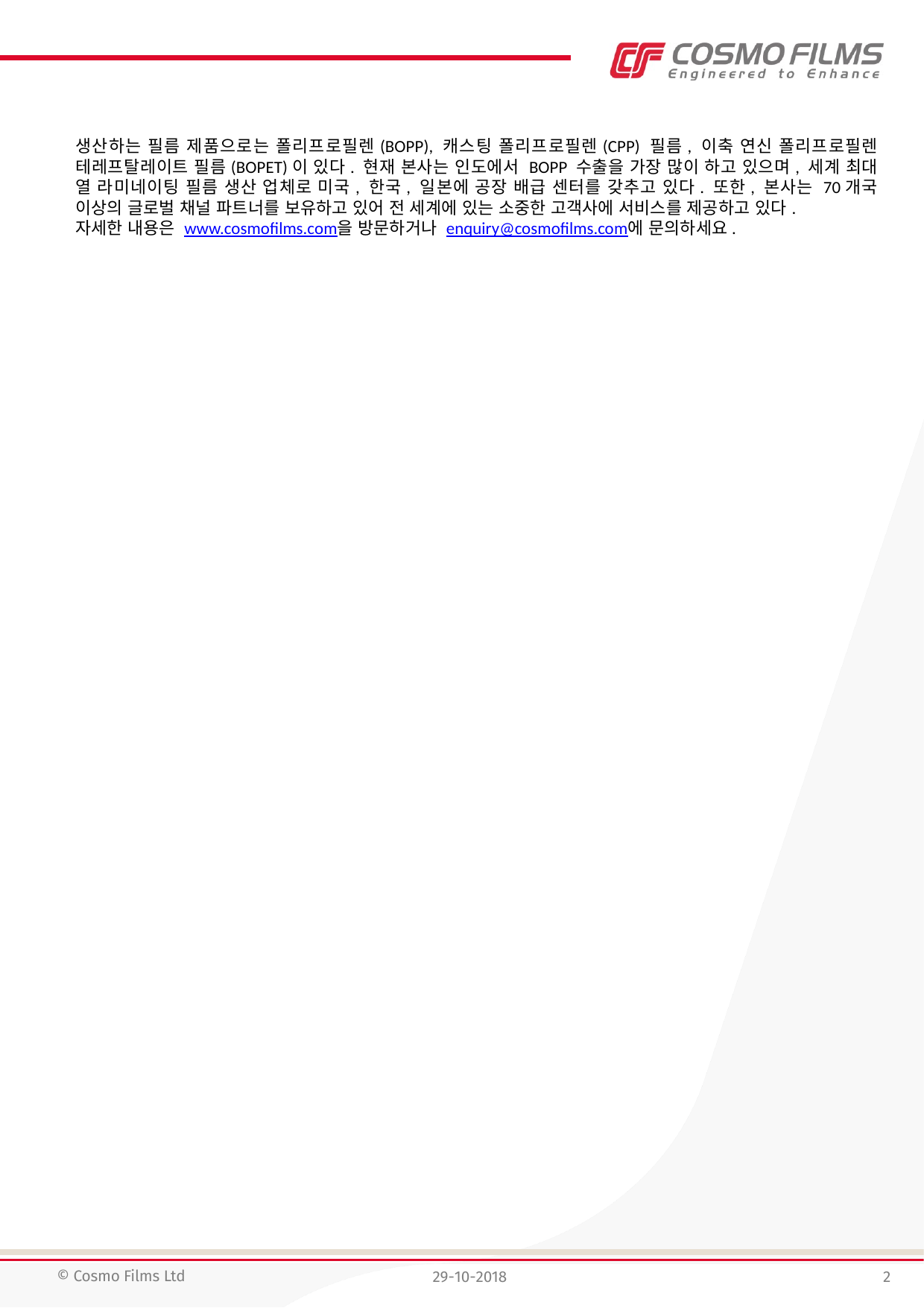

생산하는 필름 제품으로는 폴리프로필렌(BOPP), 캐스팅 폴리프로필렌(CPP) 필름, 이축 연신 폴리프로필렌 테레프탈레이트 필름(BOPET)이 있다. 현재 본사는 인도에서 BOPP 수출을 가장 많이 하고 있으며, 세계 최대 열 라미네이팅 필름 생산 업체로 미국, 한국, 일본에 공장 배급 센터를 갖추고 있다. 또한, 본사는 70개국 이상의 글로벌 채널 파트너를 보유하고 있어 전 세계에 있는 소중한 고객사에 서비스를 제공하고 있다.
자세한 내용은 www.cosmofilms.com을 방문하거나 enquiry@cosmofilms.com에 문의하세요.

© Cosmo Films Ltd
29-10-2018
2